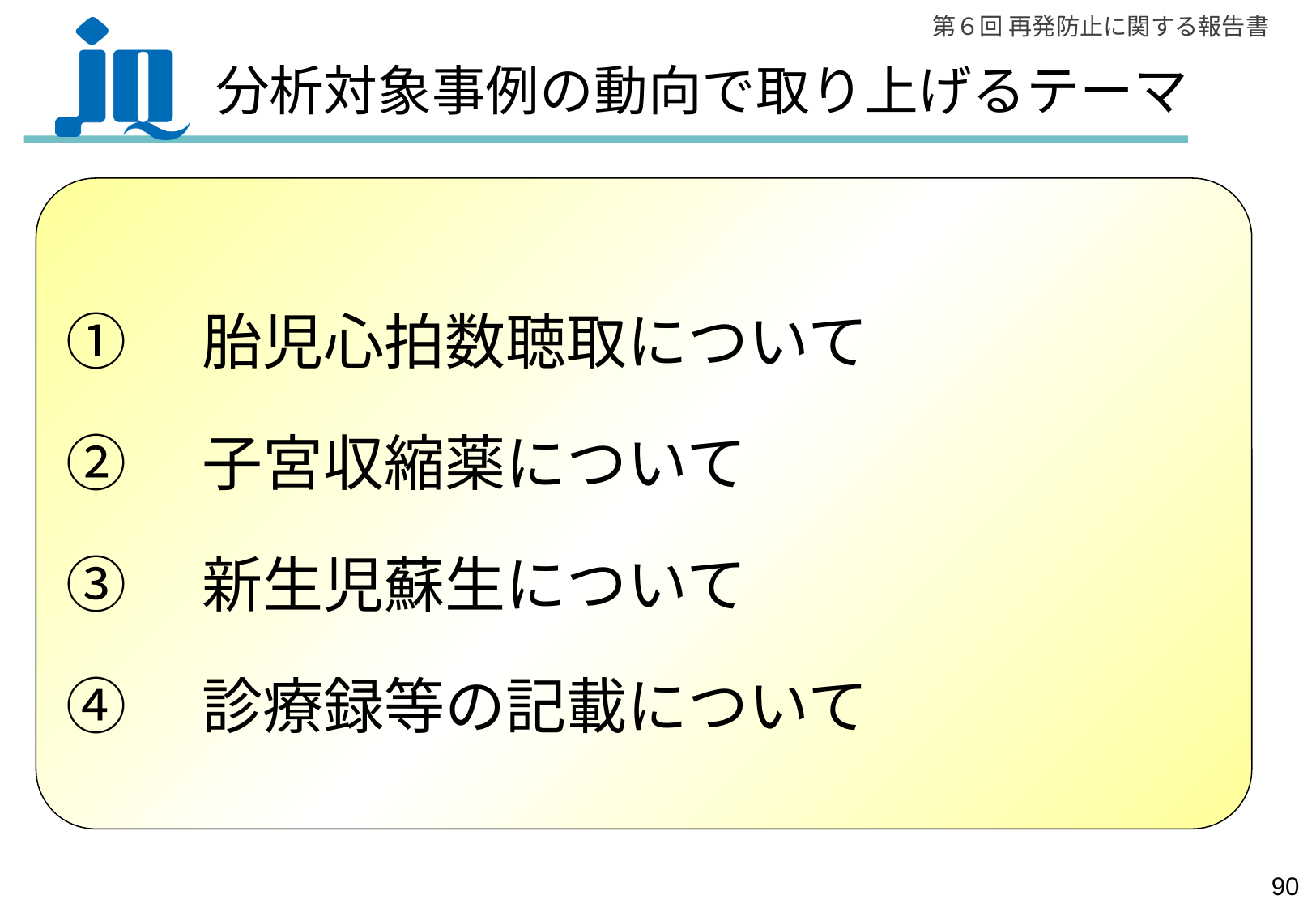

# 分析対象事例の動向で取り上げるテーマ
①　胎児心拍数聴取について
②　子宮収縮薬について
③　新生児蘇生について
④　診療録等の記載について
90